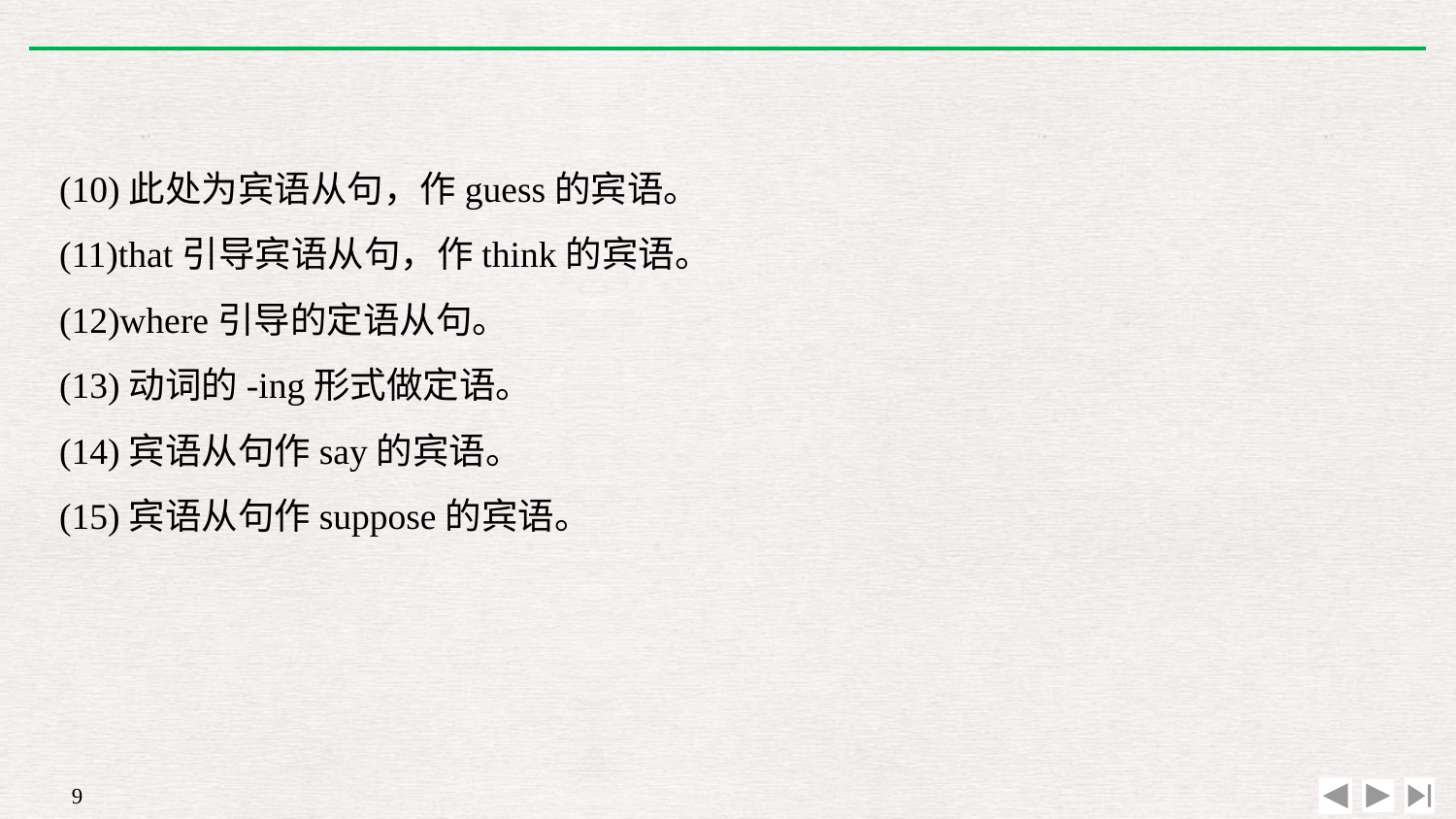

(10)此处为宾语从句，作guess的宾语。
(11)that引导宾语从句，作think的宾语。
(12)where引导的定语从句。
(13)动词的-ing形式做定语。
(14)宾语从句作say的宾语。
(15)宾语从句作suppose的宾语。